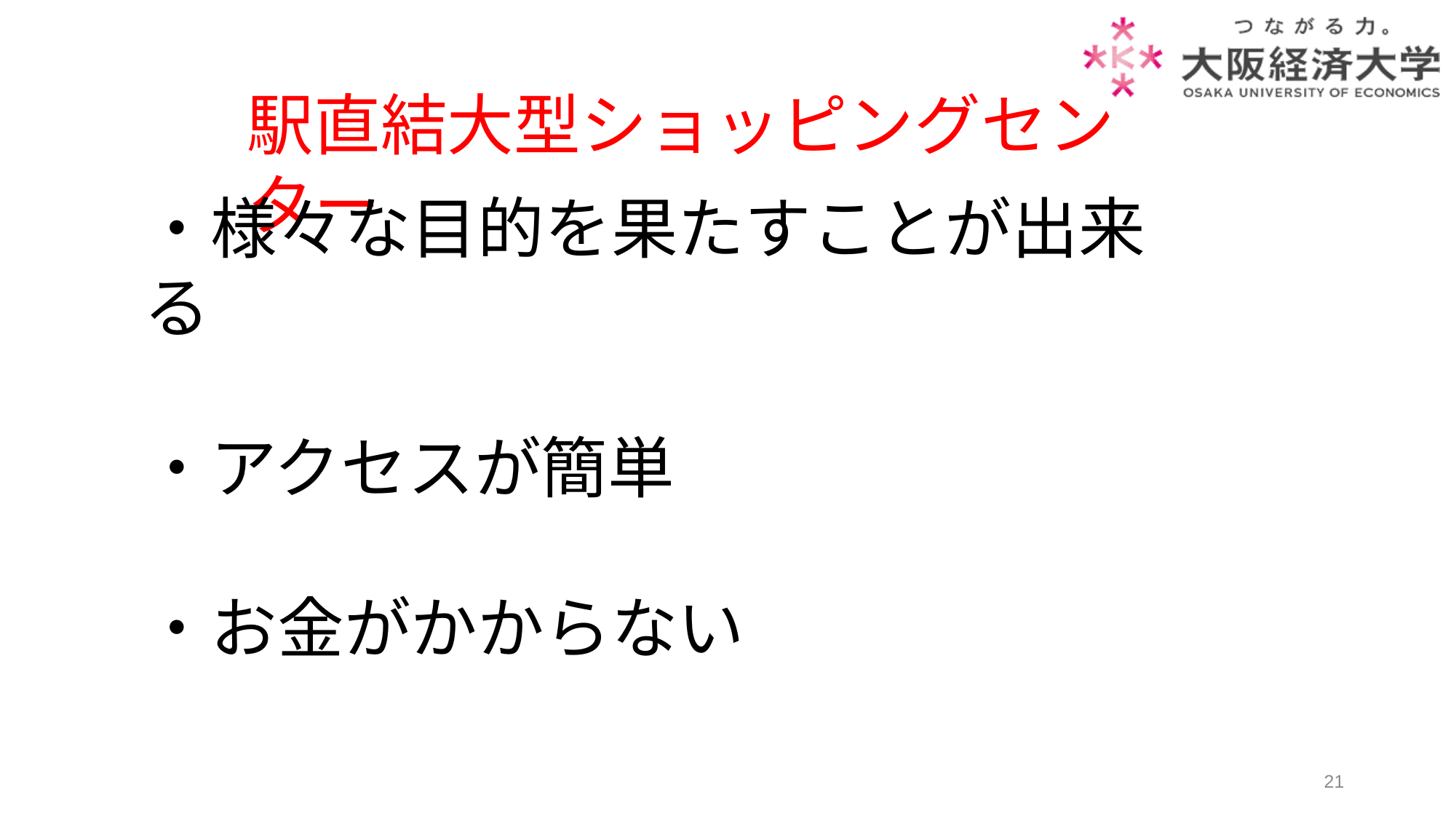

駅直結大型ショッピングセンター
・様々な目的を果たすことが出来る

・アクセスが簡単

・お金がかからない

21